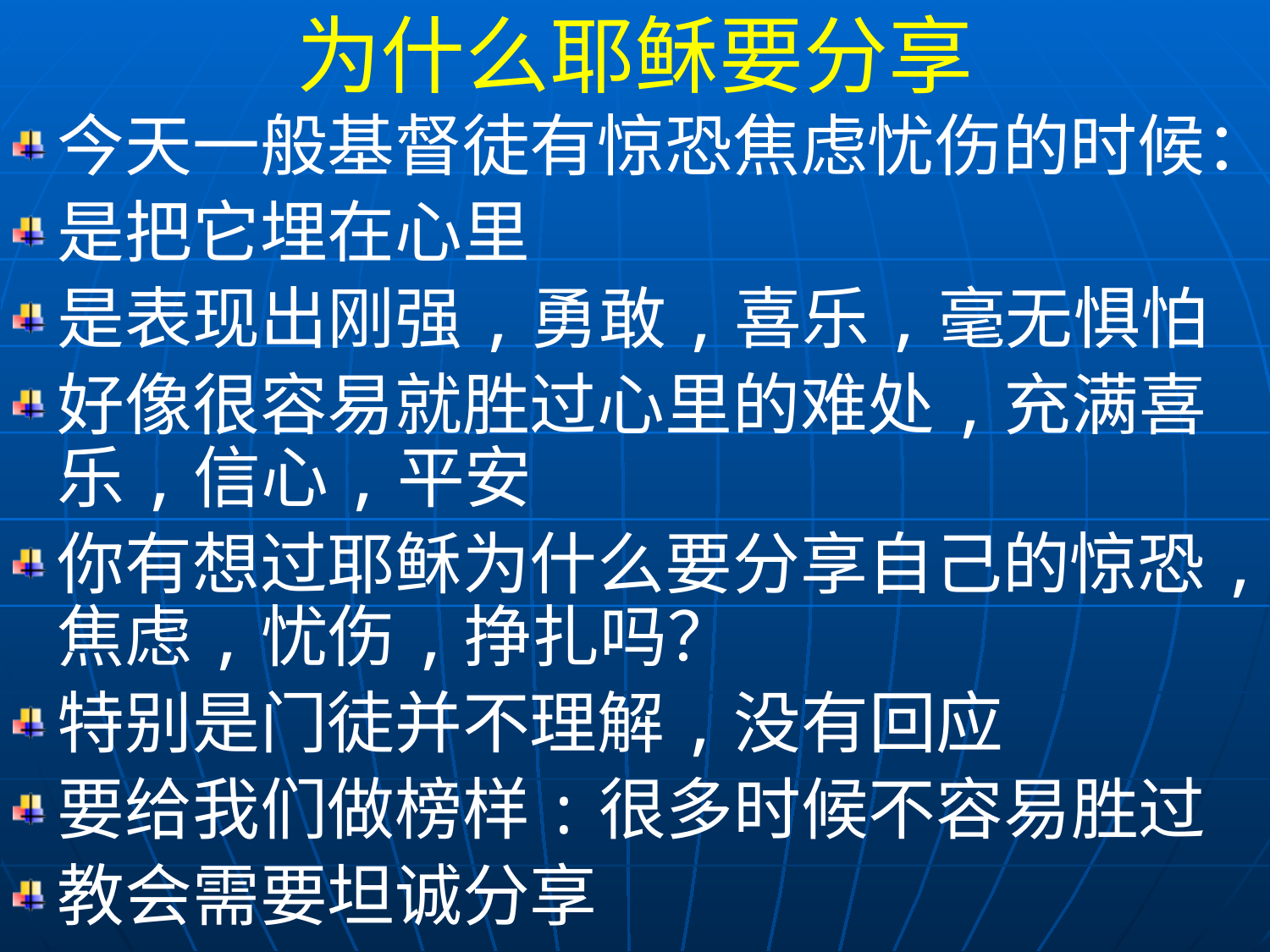

为什么耶稣要分享
今天一般基督徒有惊恐焦虑忧伤的时候：
是把它埋在心里
是表现出刚强,勇敢,喜乐,毫无惧怕
好像很容易就胜过心里的难处,充满喜乐,信心,平安
你有想过耶稣为什么要分享自己的惊恐,焦虑,忧伤,挣扎吗？
特别是门徒并不理解,没有回应
要给我们做榜样:很多时候不容易胜过
教会需要坦诚分享